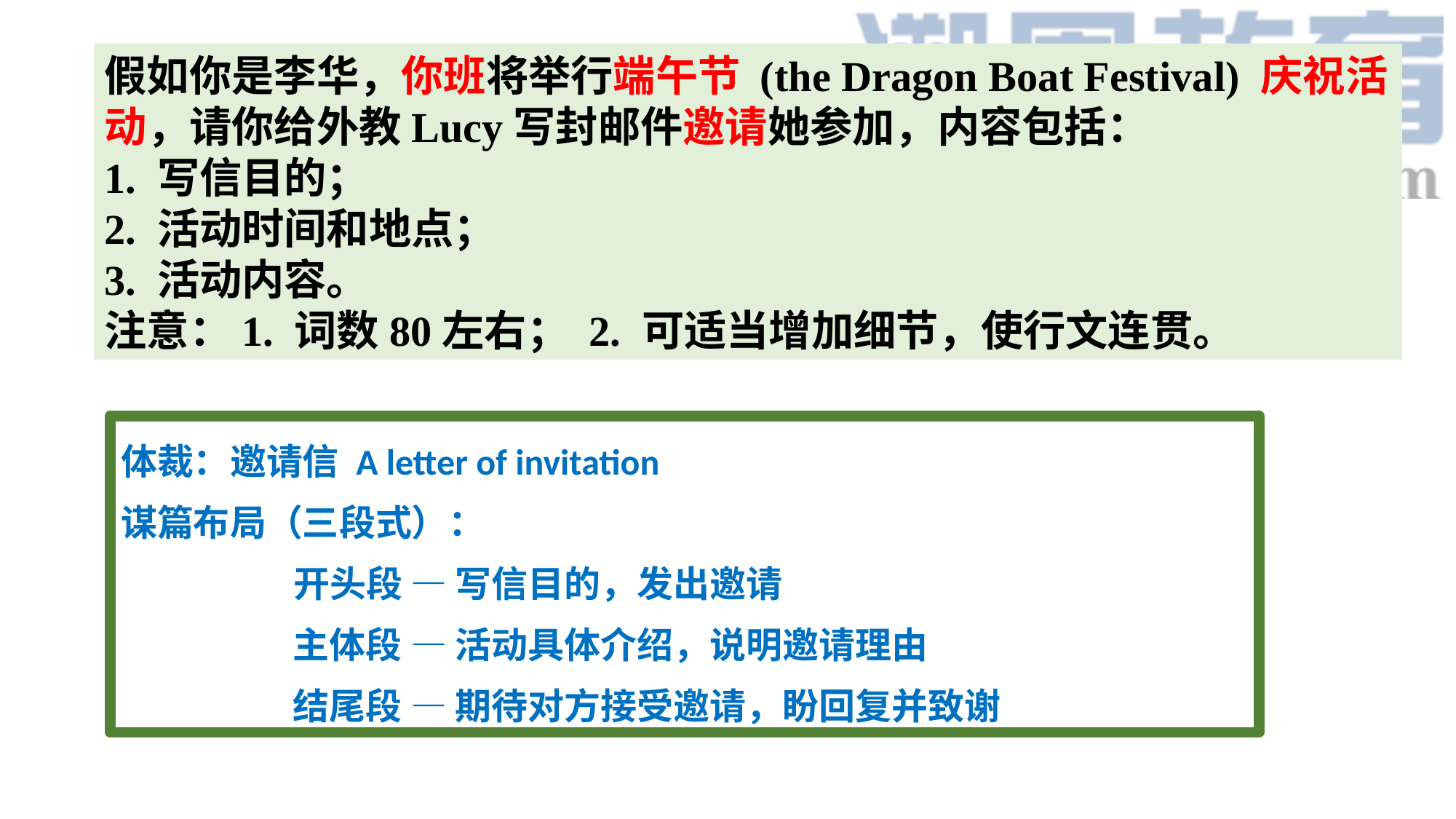

假如你是李华，你班将举行端午节 (the Dragon Boat Festival) 庆祝活动，请你给外教Lucy写封邮件邀请她参加，内容包括：1. 写信目的；2. 活动时间和地点；3. 活动内容。注意：1. 词数80左右； 2. 可适当增加细节，使行文连贯。
体裁：邀请信 A letter of invitation
谋篇布局（三段式）：
                    开头段 — 写信目的，发出邀请
                    主体段 — 活动具体介绍，说明邀请理由
                    结尾段 — 期待对方接受邀请，盼回复并致谢